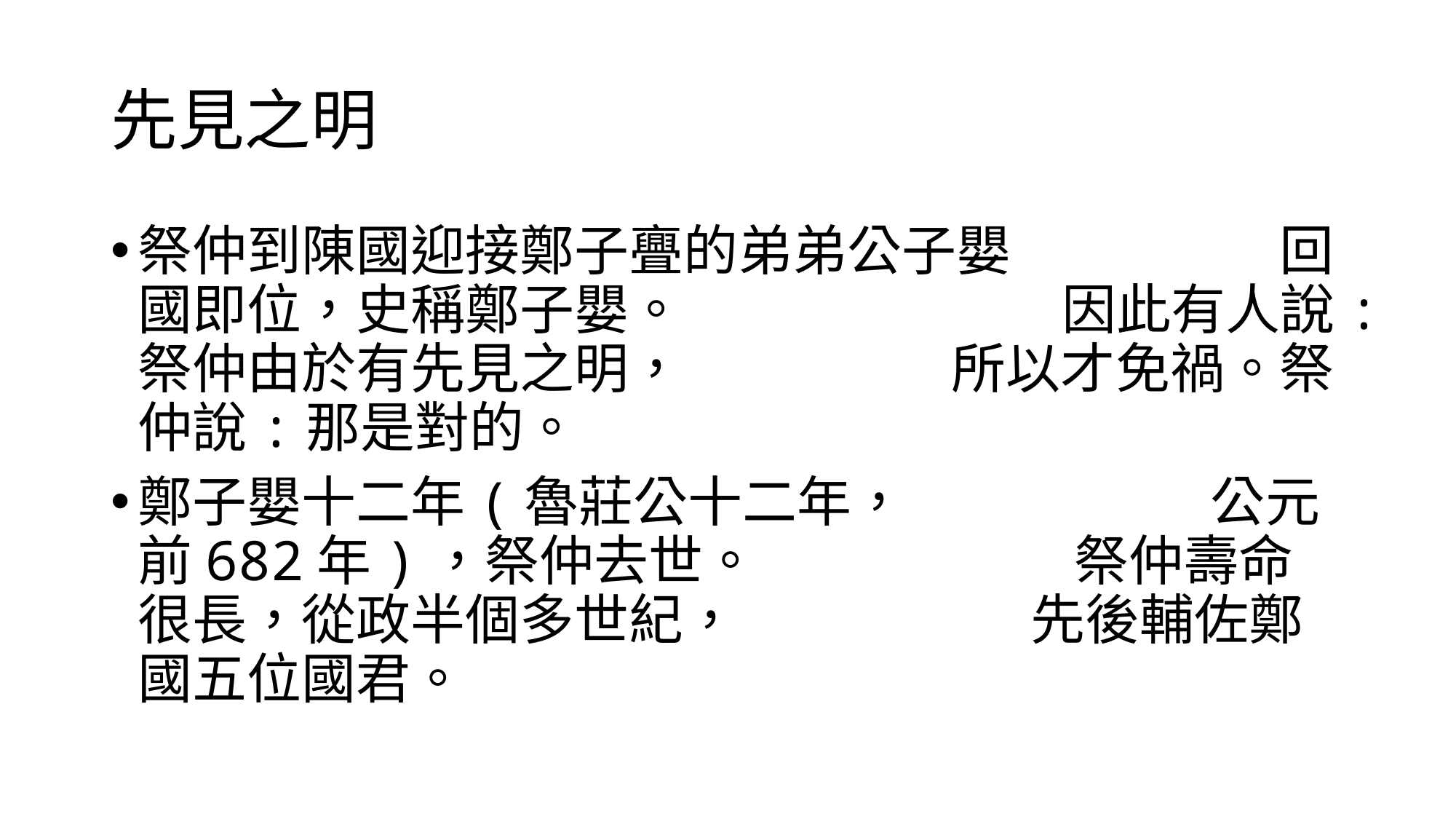

# 先見之明
祭仲到陳國迎接鄭子亹的弟弟公子嬰                      回國即位，史稱鄭子嬰。                               因此有人說:祭仲由於有先見之明，                      所以才免禍。祭仲說:那是對的。
鄭子嬰十二年(魯莊公十二年，                         公元前682年)，祭仲去世。                          祭仲壽命很長，從政半個多世紀，                        先後輔佐鄭國五位國君。